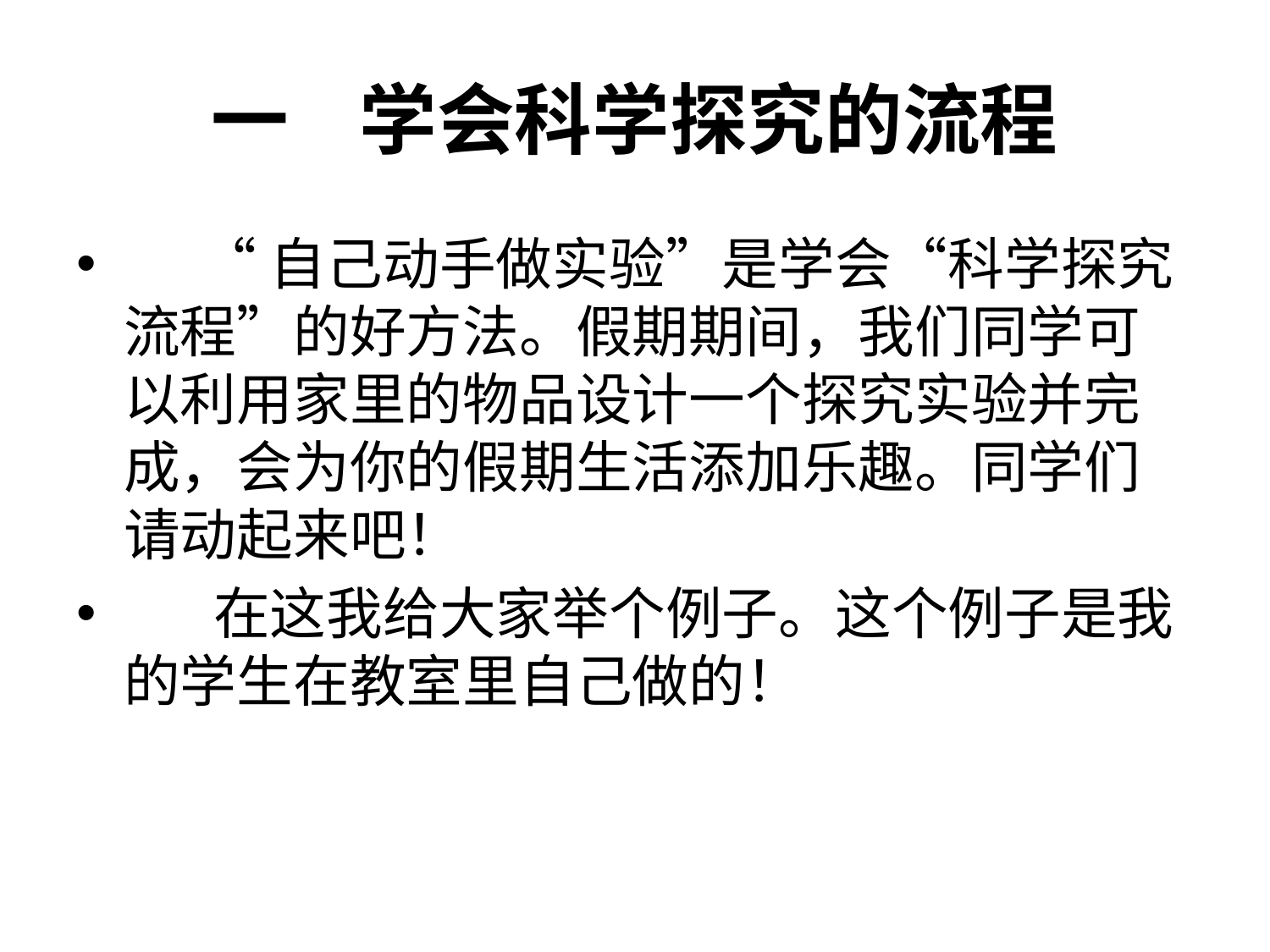

# 一    学会科学探究的流程
      “自己动手做实验”是学会“科学探究流程”的好方法。假期期间，我们同学可以利用家里的物品设计一个探究实验并完成，会为你的假期生活添加乐趣。同学们请动起来吧！
      在这我给大家举个例子。这个例子是我的学生在教室里自己做的！